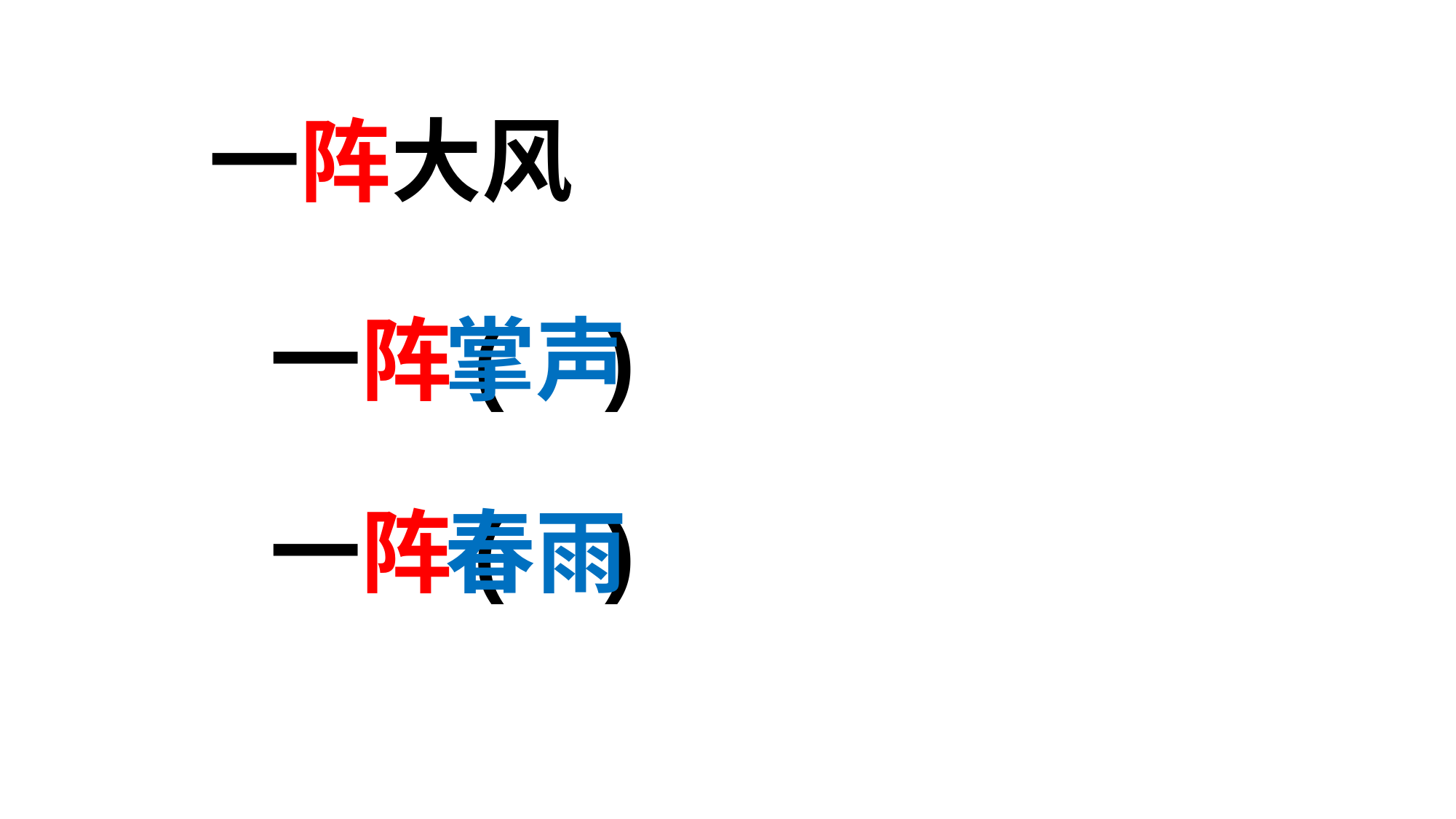

一阵大风
一阵(    )
掌声
一阵(    )
春雨